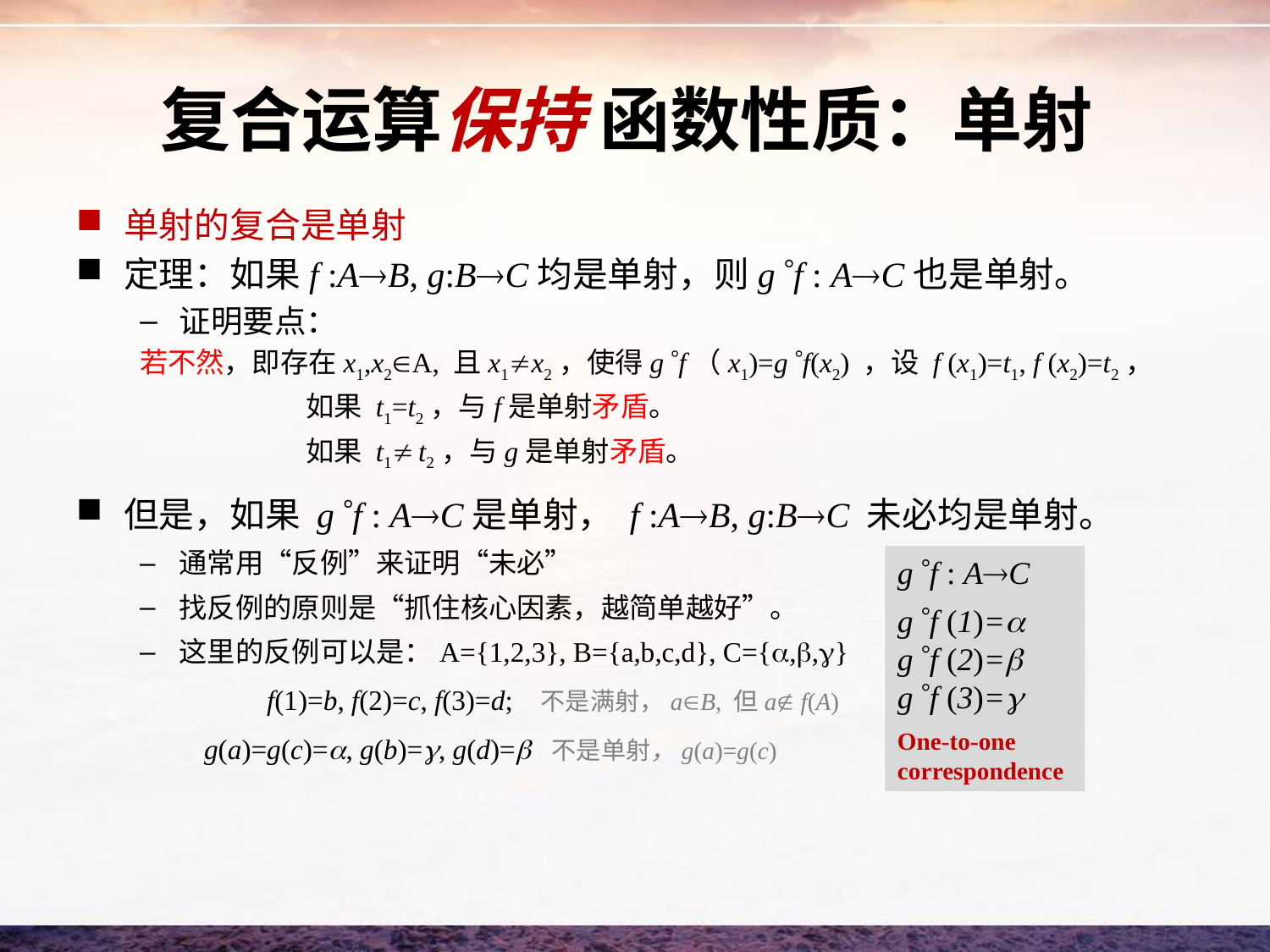

# 复合运算保持 函数性质：单射
单射的复合是单射
定理：如果f :A→B, g:B→C均是单射，则g °f : A→C也是单射。
证明要点：
若不然，即存在x1,x2∈A, 且x1≠x2，使得g °f（x1)=g °f(x2) ，设 f (x1)=t1, f (x2)=t2，
		如果 t1=t2，与f是单射矛盾。
		如果 t1≠ t2，与g是单射矛盾。
但是，如果 g °f : A→C是单射， f :A→B, g:B→C 未必均是单射。
通常用“反例”来证明“未必”
找反例的原则是“抓住核心因素，越简单越好”。
这里的反例可以是：A={1,2,3}, B={a,b,c,d}, C={α,β,γ}
	f(1)=b, f(2)=c, f(3)=d;   不是满射，a∈B, 但a∉ f(A)
        g(a)=g(c)=α, g(b)=γ, g(d)=β  不是单射，g(a)=g(c)
g °f : A→C
g °f (1)=α
g °f (2)=β
g °f (3)=γ
One-to-one correspondence